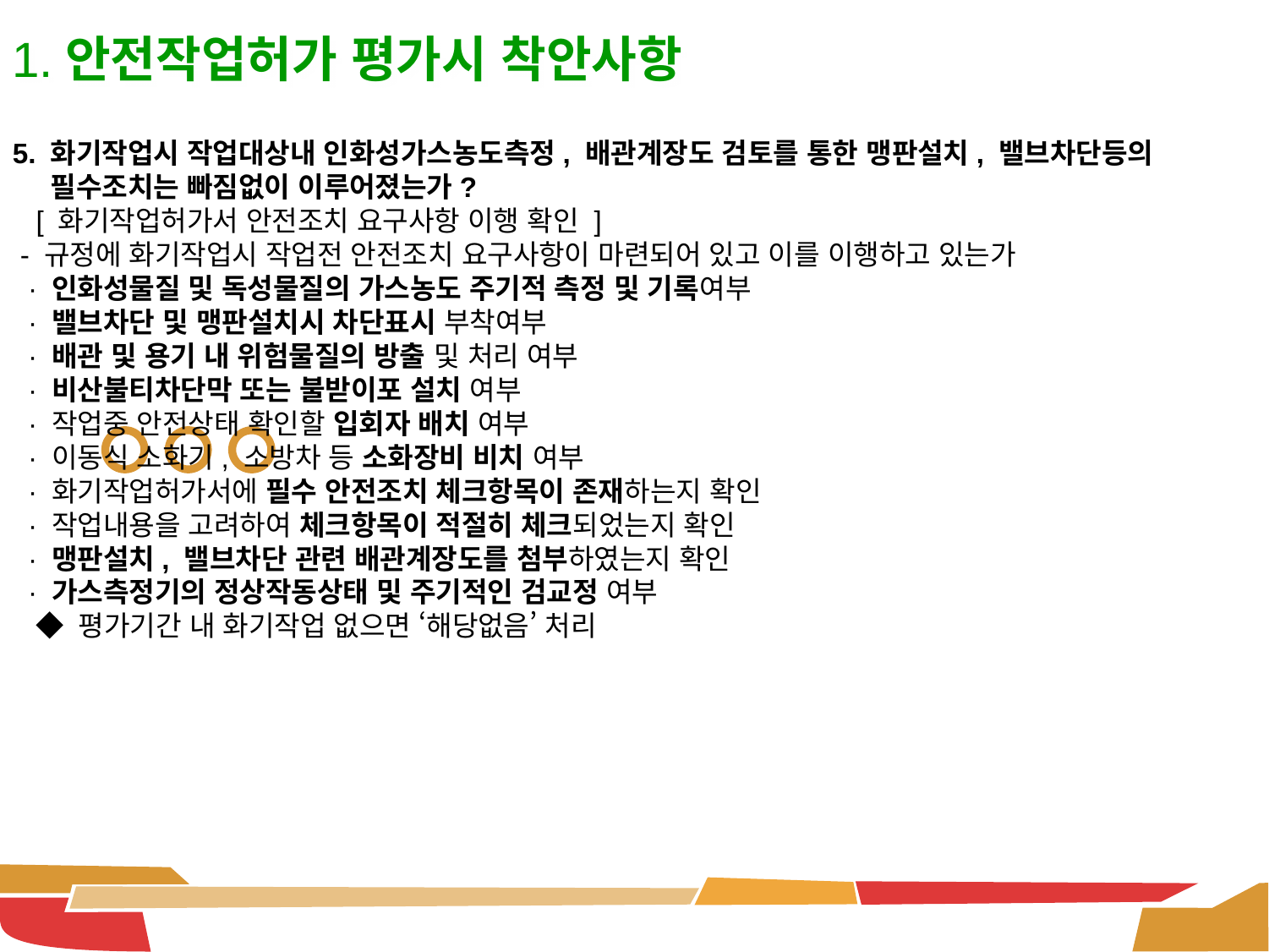

1.안전작업허가 평가시 착안사항
5. 화기작업시 작업대상내 인화성가스농도측정, 배관계장도 검토를 통한 맹판설치, 밸브차단등의
    필수조치는 빠짐없이 이루어졌는가?
   [ 화기작업허가서 안전조치 요구사항 이행 확인 ]
 - 규정에 화기작업시 작업전 안전조치 요구사항이 마련되어 있고 이를 이행하고 있는가
  · 인화성물질 및 독성물질의 가스농도 주기적 측정 및 기록여부
  · 밸브차단 및 맹판설치시 차단표시 부착여부
  · 배관 및 용기 내 위험물질의 방출 및 처리 여부
  · 비산불티차단막 또는 불받이포 설치 여부
  · 작업중 안전상태 확인할 입회자 배치 여부
  · 이동식 소화기, 소방차 등 소화장비 비치 여부
  · 화기작업허가서에 필수 안전조치 체크항목이 존재하는지 확인
  · 작업내용을 고려하여 체크항목이 적절히 체크되었는지 확인
  · 맹판설치, 밸브차단 관련 배관계장도를 첨부하였는지 확인
  · 가스측정기의 정상작동상태 및 주기적인 검교정 여부
   ◆ 평가기간 내 화기작업 없으면 ‘해당없음’ 처리